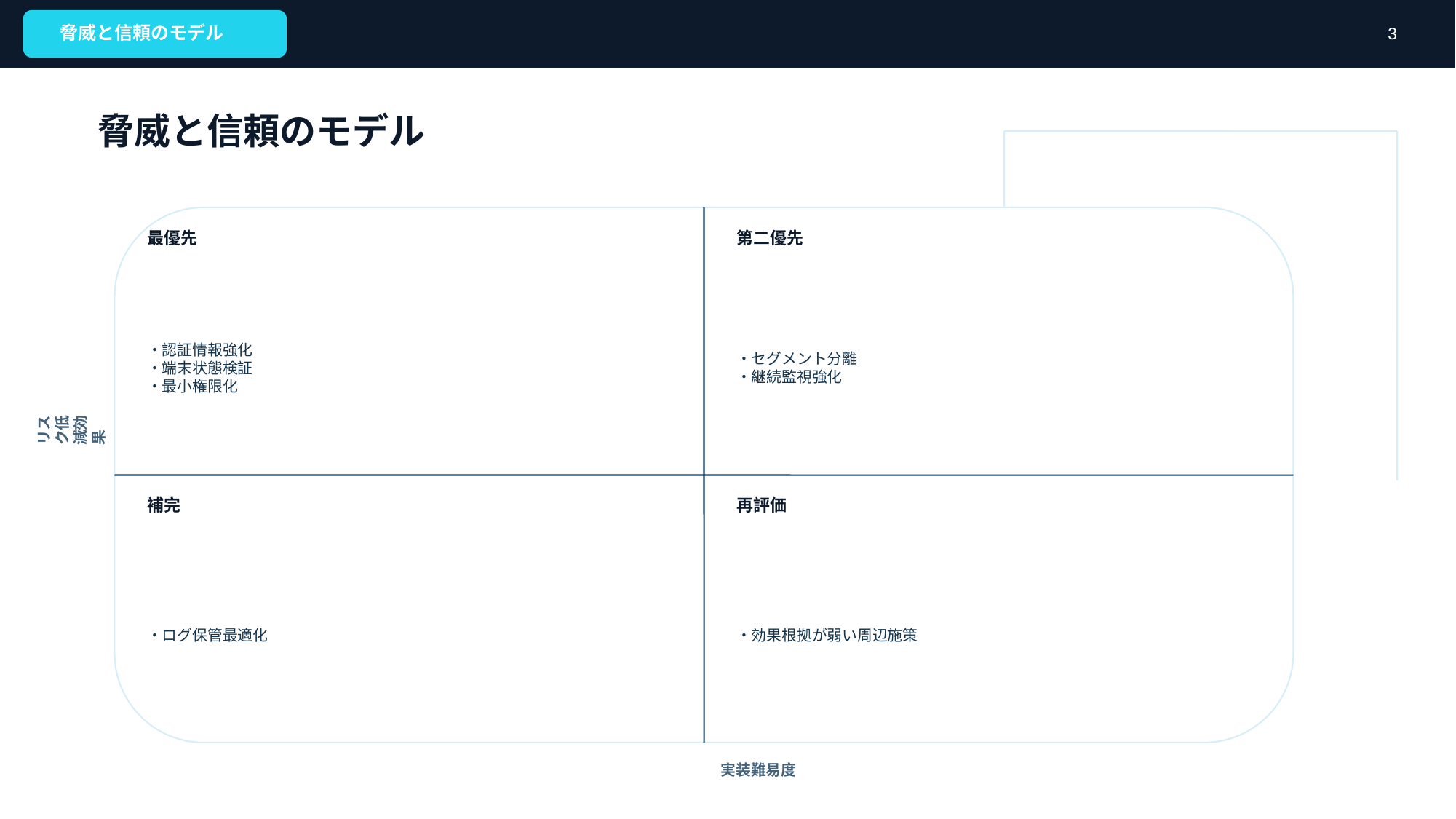

脅威と信頼のモデル
3
脅威と信頼のモデル

最優先
第二優先
・認証情報強化
・端末状態検証
・最小権限化
・セグメント分離
・継続監視強化
リスク低減効果

補完
再評価
・ログ保管最適化
・効果根拠が弱い周辺施策
実装難易度